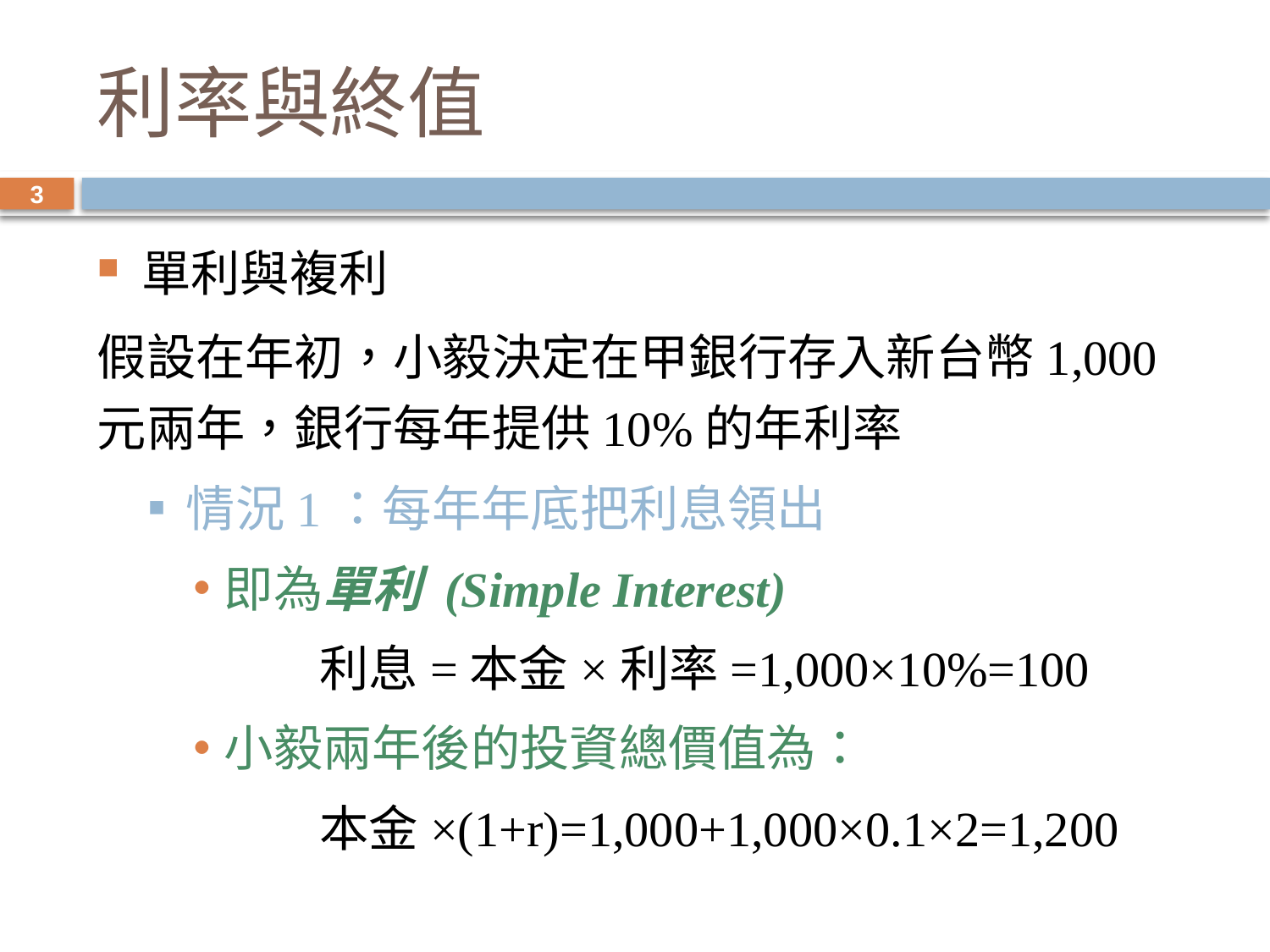

# 利率與終值
3
單利與複利
假設在年初，小毅決定在甲銀行存入新台幣1,000元兩年，銀行每年提供10%的年利率
情況1：每年年底把利息領出
即為單利 (Simple Interest)
	利息=本金×利率=1,000×10%=100
小毅兩年後的投資總價值為：
	本金×(1+r)=1,000+1,000×0.1×2=1,200